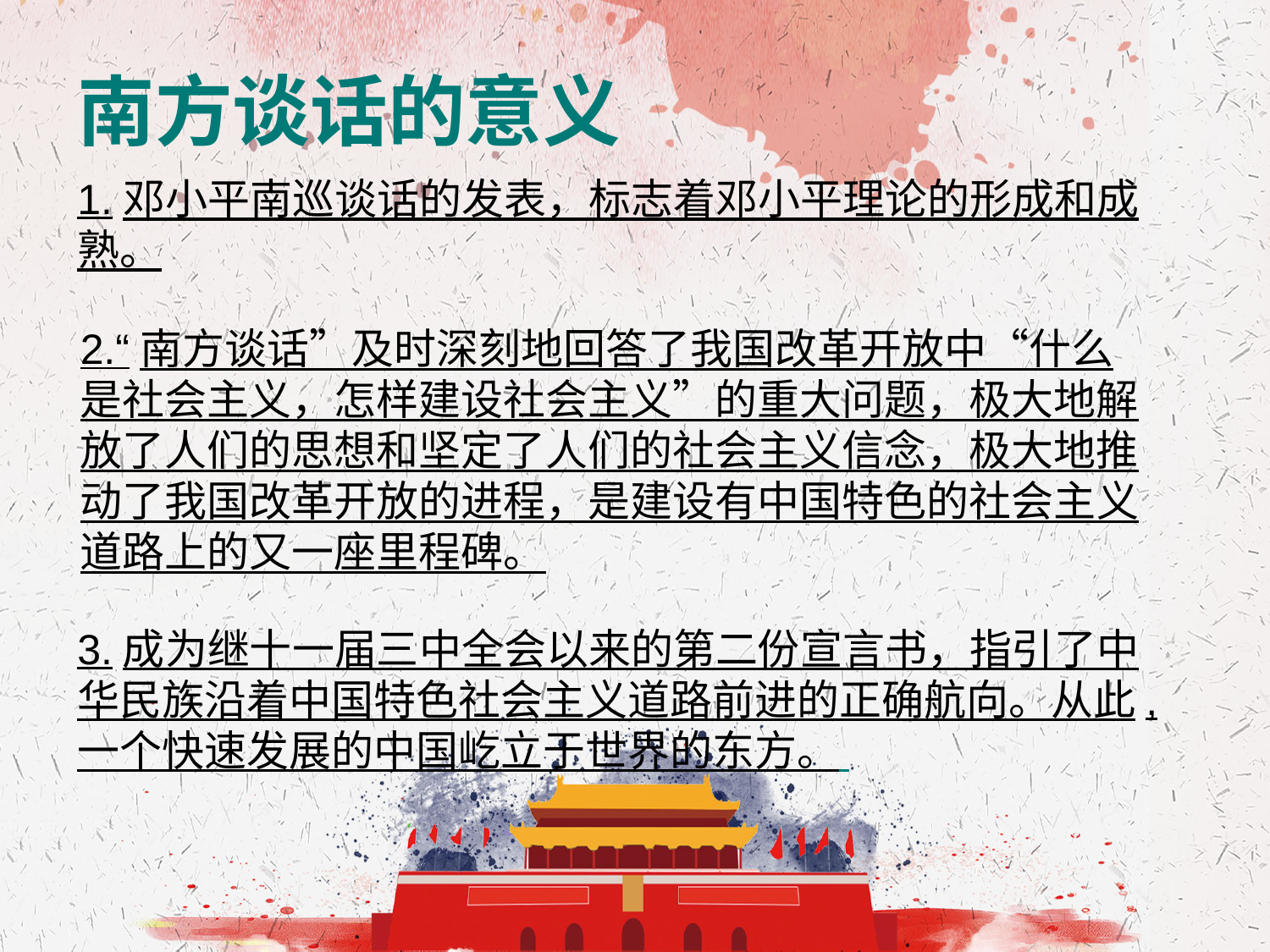

南方谈话的意义
1.邓小平南巡谈话的发表，标志着邓小平理论的形成和成熟。
2.“南方谈话”及时深刻地回答了我国改革开放中“什么是社会主义，怎样建设社会主义”的重大问题，极大地解放了人们的思想和坚定了人们的社会主义信念，极大地推动了我国改革开放的进程，是建设有中国特色的社会主义道路上的又一座里程碑。
3.成为继十一届三中全会以来的第二份宣言书，指引了中华民族沿着中国特色社会主义道路前进的正确航向。从此,一个快速发展的中国屹立于世界的东方。